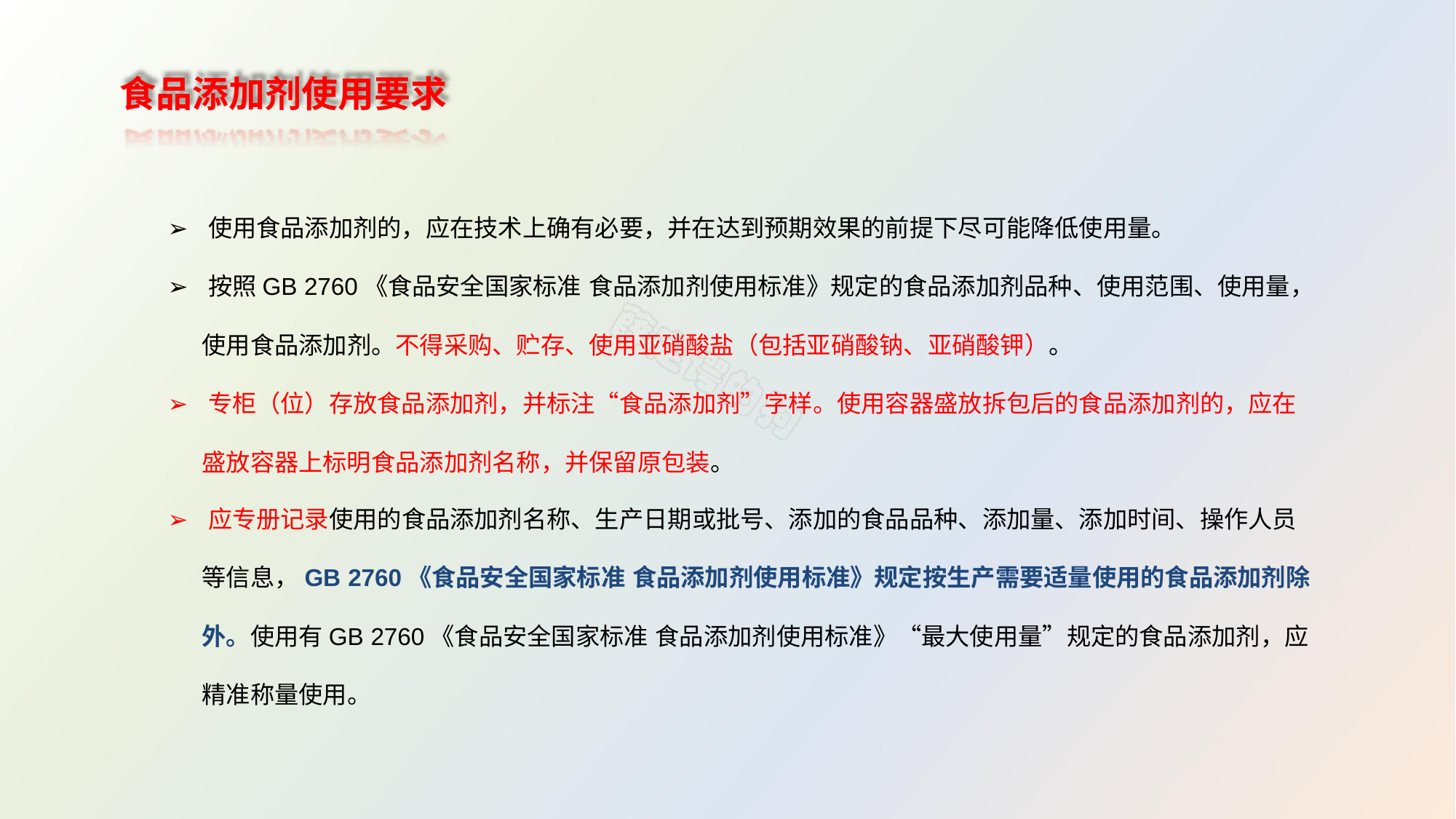

食品添加剂使用要求
➢ 使用食品添加剂的，应在技术上确有必要，并在达到预期效果的前提下尽可能降低使用量。
➢ 按照GB 2760《食品安全国家标准 食品添加剂使用标准》规定的食品添加剂品种、使用范围、使用量，
使用食品添加剂。不得采购、贮存、使用亚硝酸盐（包括亚硝酸钠、亚硝酸钾）。
➢ 专柜（位）存放食品添加剂，并标注“食品添加剂”字样。使用容器盛放拆包后的食品添加剂的，应在
盛放容器上标明食品添加剂名称，并保留原包装。
➢ 应专册记录使用的食品添加剂名称、生产日期或批号、添加的食品品种、添加量、添加时间、操作人员
等信息，GB 2760《食品安全国家标准 食品添加剂使用标准》规定按生产需要适量使用的食品添加剂除
外。使用有GB 2760《食品安全国家标准 食品添加剂使用标准》“最大使用量”规定的食品添加剂，应
精准称量使用。